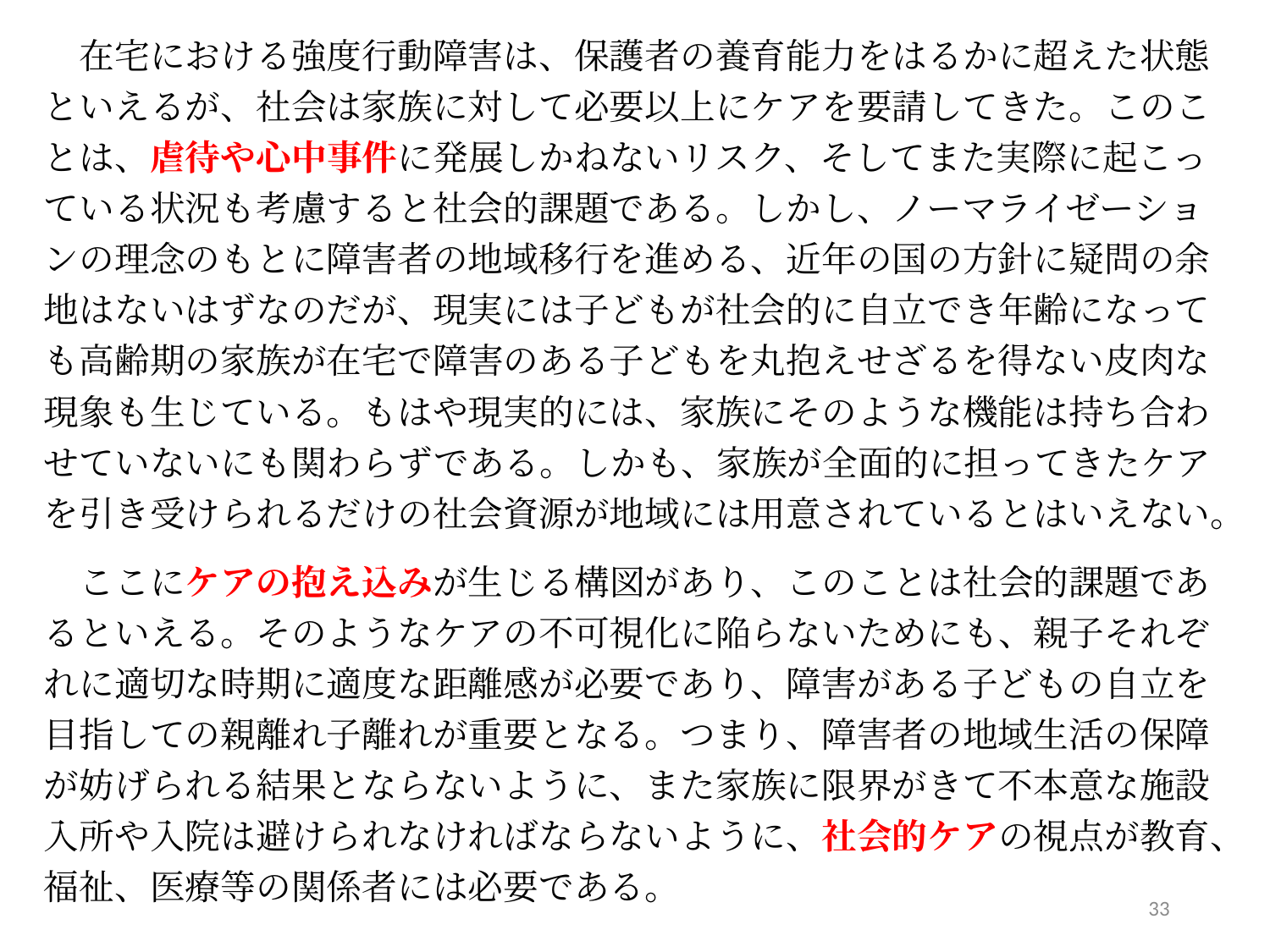

在宅における強度行動障害は、保護者の養育能力をはるかに超えた状態といえるが、社会は家族に対して必要以上にケアを要請してきた。このことは、虐待や心中事件に発展しかねないリスク、そしてまた実際に起こっている状況も考慮すると社会的課題である。しかし、ノーマライゼーションの理念のもとに障害者の地域移行を進める、近年の国の方針に疑問の余地はないはずなのだが、現実には子どもが社会的に自立でき年齢になっても高齢期の家族が在宅で障害のある子どもを丸抱えせざるを得ない皮肉な現象も生じている。もはや現実的には、家族にそのような機能は持ち合わせていないにも関わらずである。しかも、家族が全面的に担ってきたケアを引き受けられるだけの社会資源が地域には用意されているとはいえない。
　ここにケアの抱え込みが生じる構図があり、このことは社会的課題であるといえる。そのようなケアの不可視化に陥らないためにも、親子それぞれに適切な時期に適度な距離感が必要であり、障害がある子どもの自立を目指しての親離れ子離れが重要となる。つまり、障害者の地域生活の保障が妨げられる結果とならないように、また家族に限界がきて不本意な施設入所や入院は避けられなければならないように、社会的ケアの視点が教育、福祉、医療等の関係者には必要である。
33